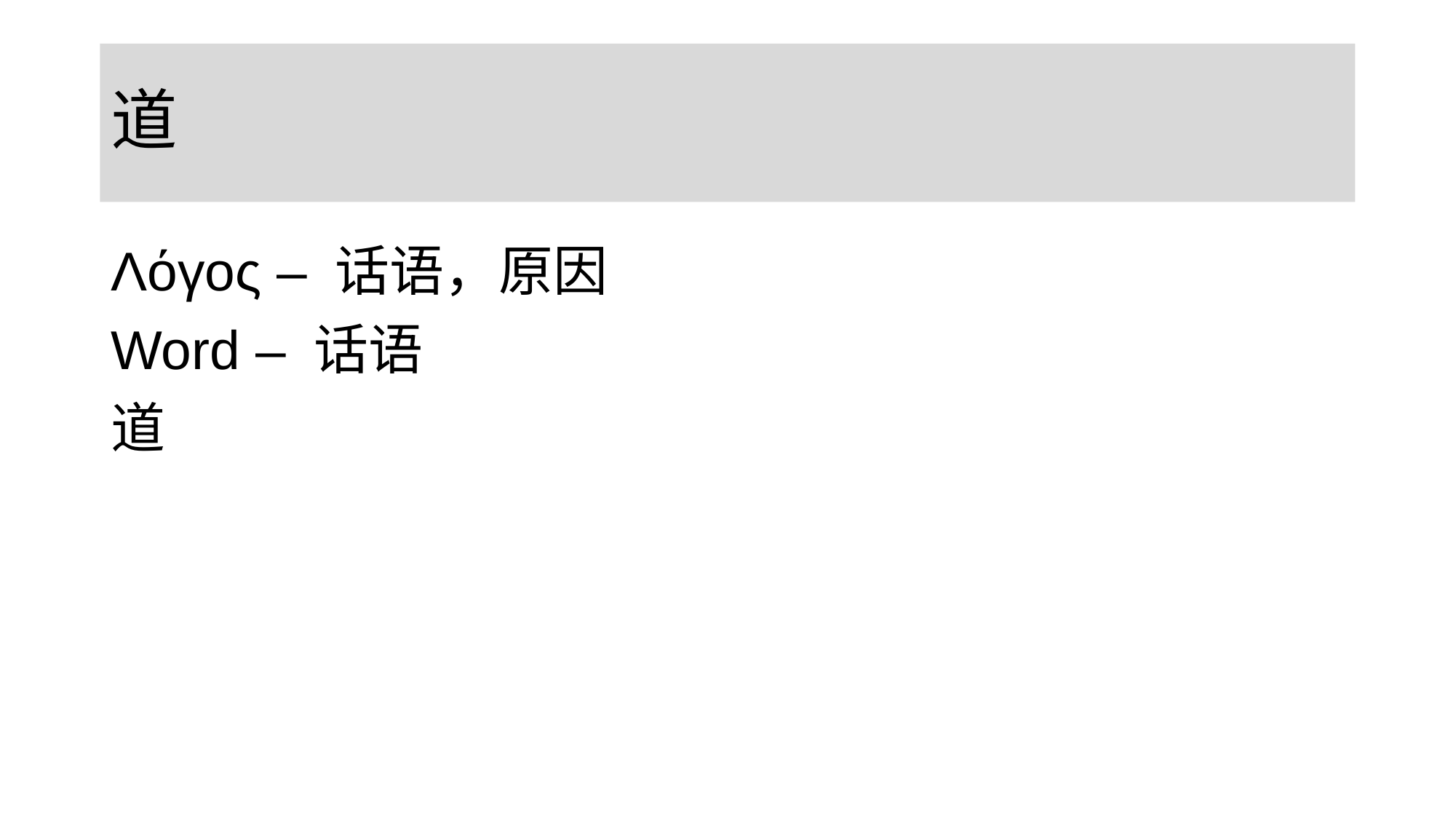

# 道
Λόγος – 话语，原因
Word – 话语
道